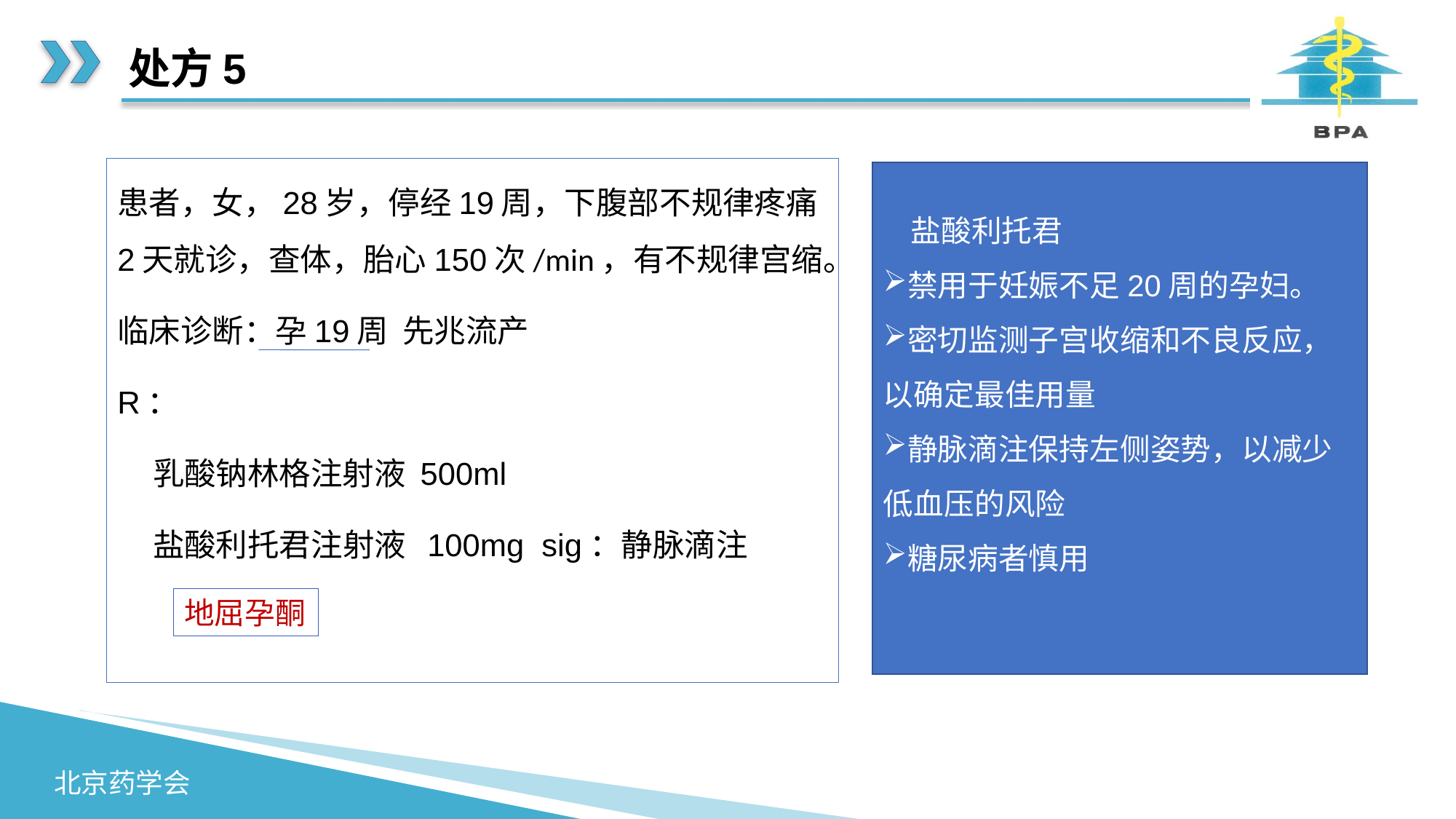

# 处方5
患者，女，28岁，停经19周，下腹部不规律疼痛2天就诊，查体，胎心150次/min，有不规律宫缩。
临床诊断：孕19周  先兆流产
R：
    乳酸钠林格注射液 500ml
    盐酸利托君注射液  100mg  sig：静脉滴注

   盐酸利托君
禁用于妊娠不足20周的孕妇。
密切监测子宫收缩和不良反应，以确定最佳用量
静脉滴注保持左侧姿势，以减少低血压的风险
糖尿病者慎用

地屈孕酮